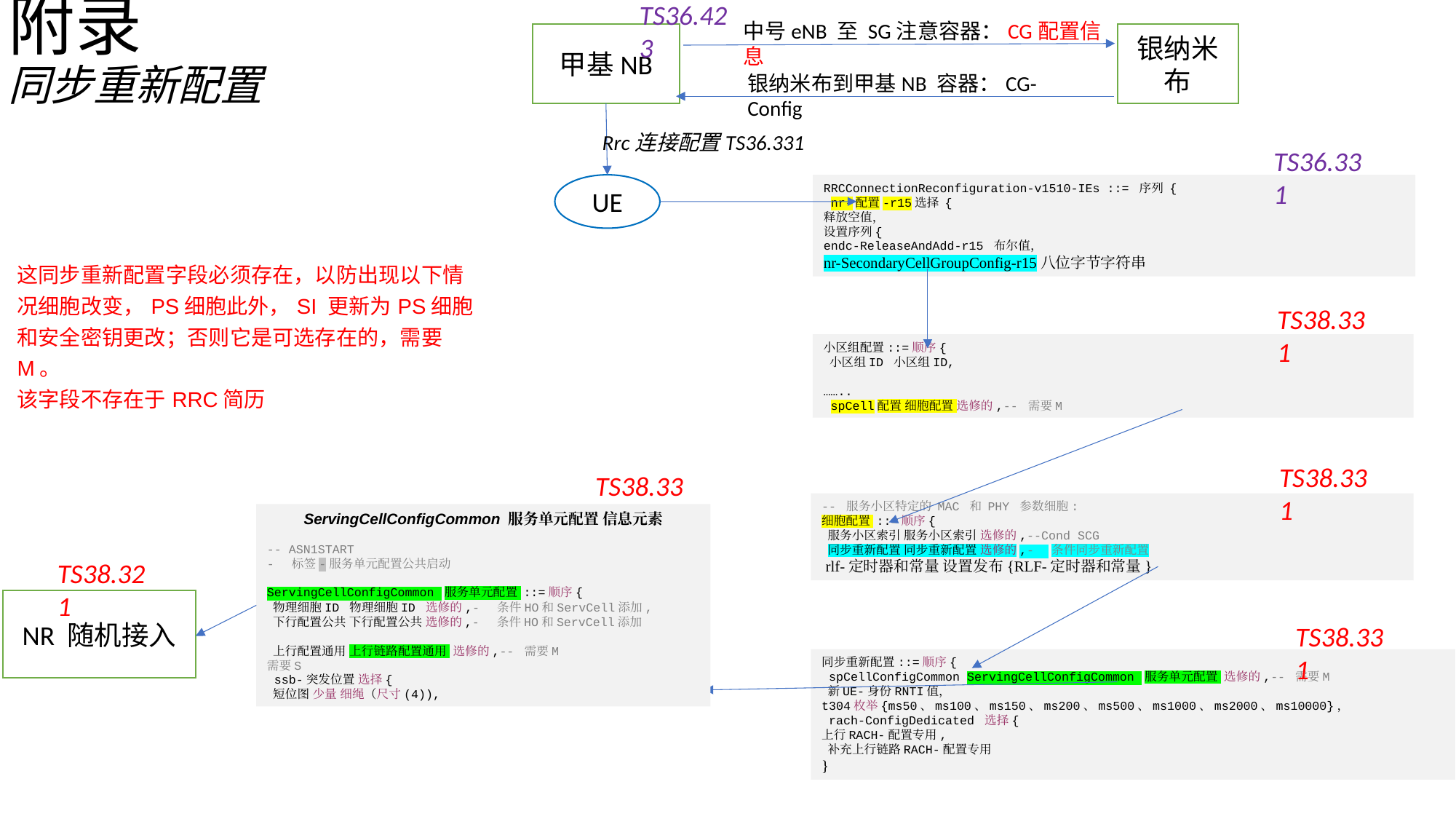

# 附录 同步重新配置
TS36.423
中号eNB 至 SG注意容器：CG配置信息
甲基NB
银纳米布
银纳米布到甲基NB 容器：CG-Config
Rrc连接配置TS36.331
TS36.331
RRCConnectionReconfiguration-v1510-IEs ::= 序列 {
 nr-配置-r15选择 {
释放空值，
设置序列{
endc-ReleaseAndAdd-r15 布尔值，
nr-SecondaryCellGroupConfig-r15八位字节字符串
UE
| 这同步重新配置字段必须存在，以防出现以下情况细胞改变，PS细胞此外，SI 更新为PS细胞和安全密钥更改；否则它是可选存在的，需要 M。 该字段不存在于RRC简历 RC设置 消息。 |
| --- |
TS38.331
小区组配置::=顺序{
 小区组ID 小区组ID,

……..
 spCell配置 细胞配置 选修的,-- 需要M
TS38.331
TS38.331
-- 服务小区特定的 MAC 和 PHY 参数细胞:
细胞配置 ::=顺序{
 服务小区索引 服务小区索引 选修的,--Cond SCG
 同步重新配置 同步重新配置 选修的,-  条件同步重新配置
 rlf-定时器和常量 设置发布{RLF-定时器和常量}
ServingCellConfigCommon 服务单元配置 信息元素
-- ASN1START
-  标签-服务单元配置公共启动

ServingCellConfigCommon 服务单元配置 ::=顺序{
 物理细胞ID 物理细胞ID 选修的,-  条件HO和ServCell添加,
 下行配置公共 下行配置公共 选修的,-  条件HO和ServCell添加

 上行配置通用 上行链路配置通用  选修的,-- 需要M
需要S
 ssb-突发位置 选择{
 短位图 少量 细绳（尺寸(4)),
TS38.321
NR 随机接入
TS38.331
同步重新配置::=顺序{
 spCellConfigCommon ServingCellConfigCommon 服务单元配置  选修的,-- 需要M
 新UE-身份RNTI值，
t304枚举{ms50、ms100、ms150、ms200、ms500、ms1000、ms2000、ms10000}，
 rach-ConfigDedicated 选择{
上行RACH-配置专用,
 补充上行链路RACH-配置专用
}